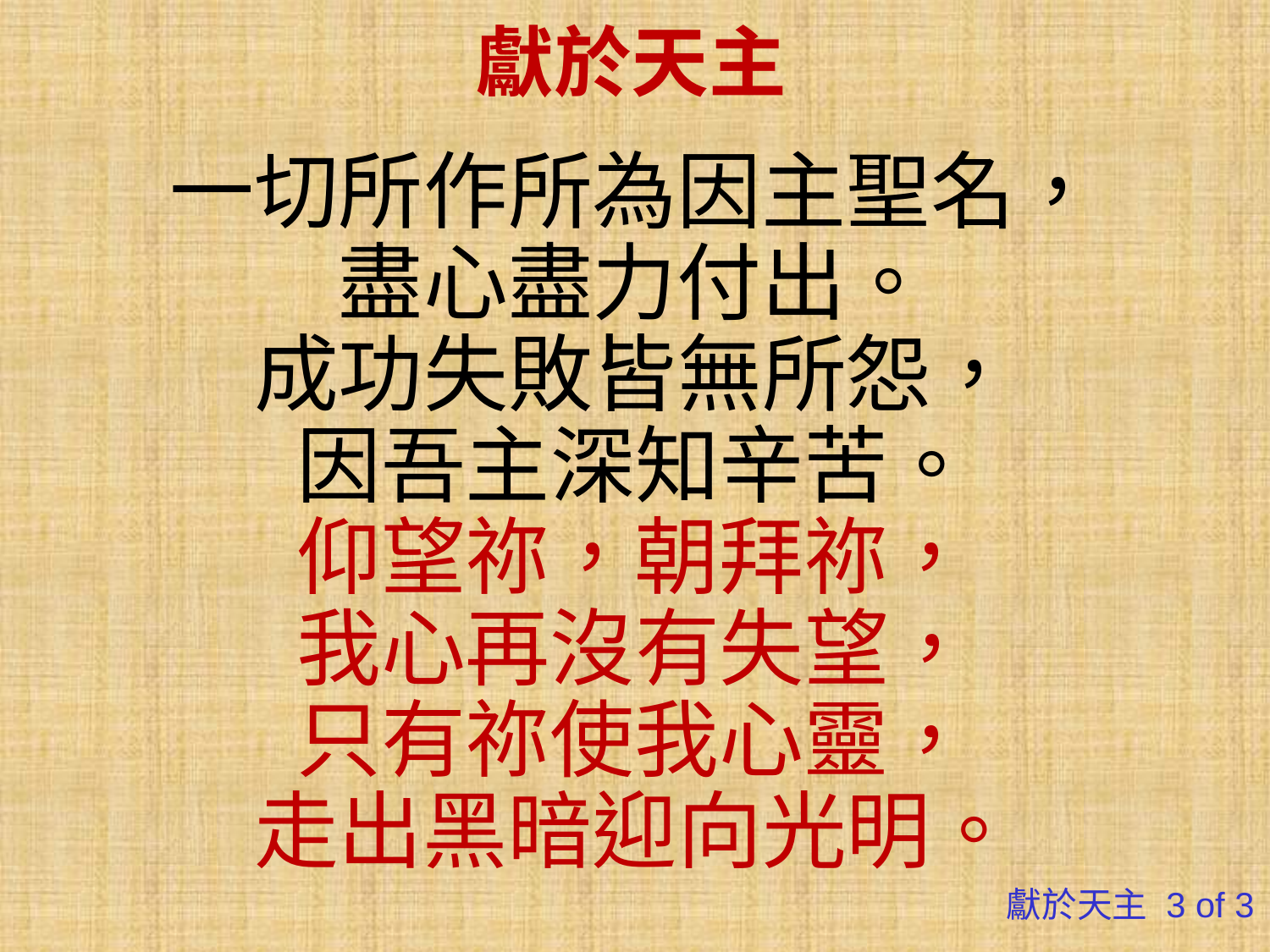

# 獻於天主
一切所作所為因主聖名，
盡心盡力付出。
成功失敗皆無所怨，
因吾主深知辛苦。
仰望祢，朝拜祢，
我心再沒有失望，
只有祢使我心靈，
走出黑暗迎向光明。
獻於天主 3 of 3